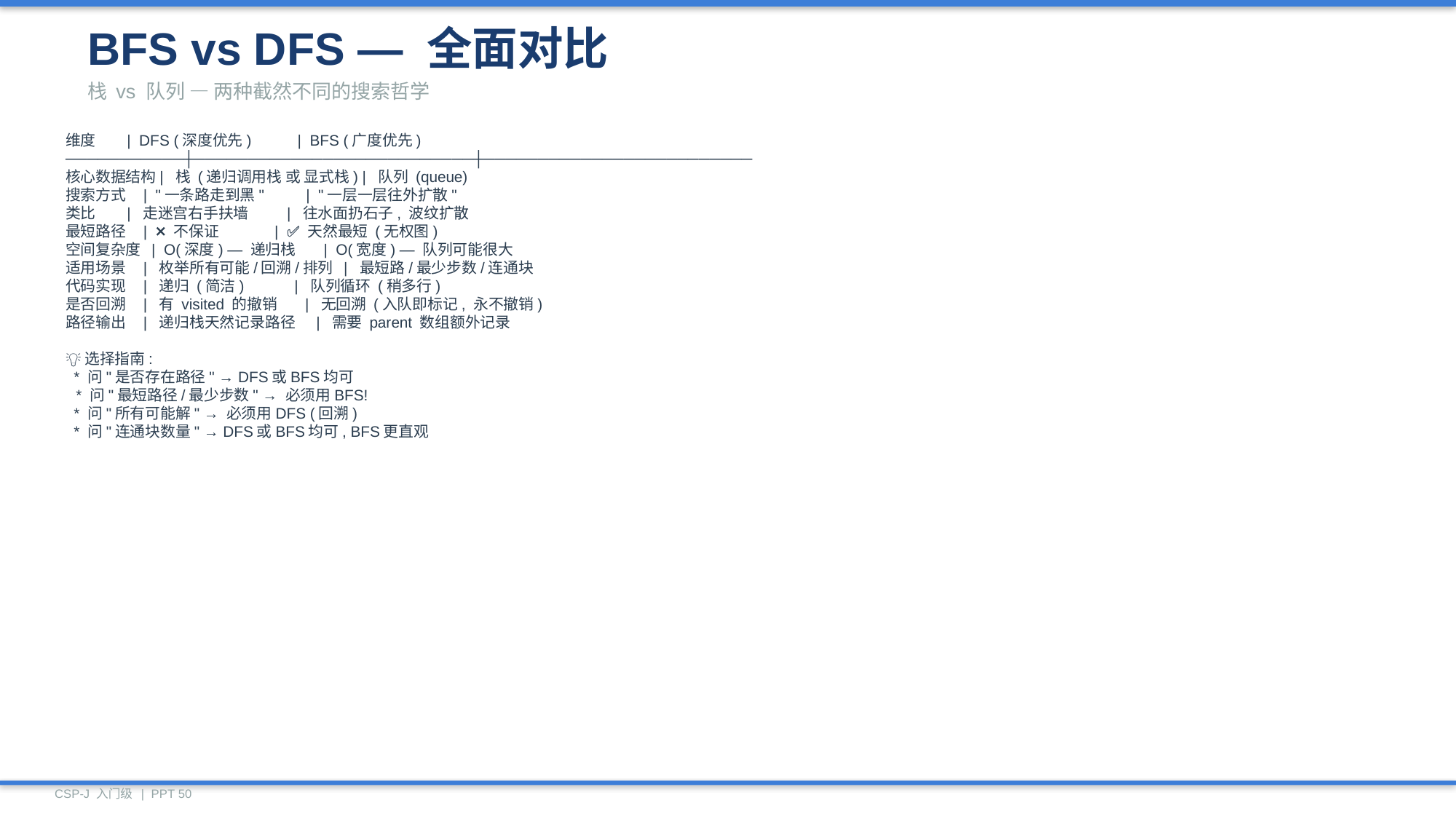

BFS vs DFS — 全面对比
栈 vs 队列 — 两种截然不同的搜索哲学
维度        |  DFS (深度优先)           |  BFS (广度优先)
───────────┼──────────────────────────┼─────────────────────────
核心数据结构|  栈 (递归调用栈 或 显式栈) |  队列 (queue)
搜索方式    |  "一条路走到黑"          |  "一层一层往外扩散"
类比        |  走迷宫右手扶墙          |  往水面扔石子, 波纹扩散
最短路径    |  ❌ 不保证               |  ✅ 天然最短 (无权图)
空间复杂度  |  O(深度) — 递归栈       |  O(宽度) — 队列可能很大
适用场景    |  枚举所有可能/回溯/排列  |  最短路/最少步数/连通块
代码实现    |  递归 (简洁)            |  队列循环 (稍多行)
是否回溯    |  有 visited 的撤销       |  无回溯 (入队即标记, 永不撤销)
路径输出    |  递归栈天然记录路径     |  需要 parent 数组额外记录
💡 选择指南:
  * 问"是否存在路径" → DFS或BFS均可
  * 问"最短路径/最少步数" → 必须用BFS!
  * 问"所有可能解" → 必须用DFS (回溯)
  * 问"连通块数量" → DFS或BFS均可, BFS更直观

CSP-J 入门级  |  PPT 50